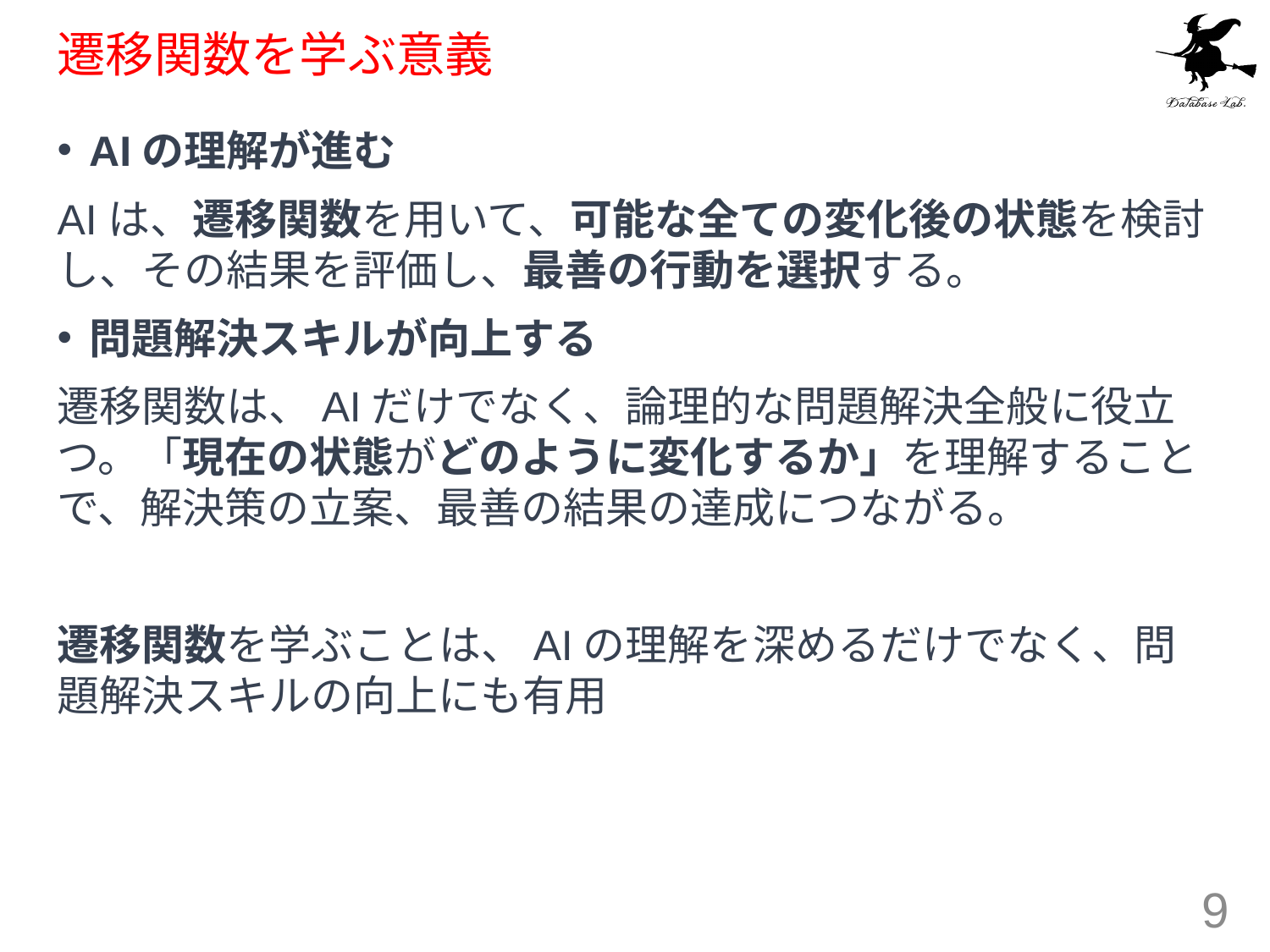

# 遷移関数を学ぶ意義
AIの理解が進む
AIは、遷移関数を用いて、可能な全ての変化後の状態を検討し、その結果を評価し、最善の行動を選択する。
問題解決スキルが向上する
遷移関数は、AIだけでなく、論理的な問題解決全般に役立つ。「現在の状態がどのように変化するか」を理解することで、解決策の立案、最善の結果の達成につながる。

遷移関数を学ぶことは、AIの理解を深めるだけでなく、問題解決スキルの向上にも有用
9